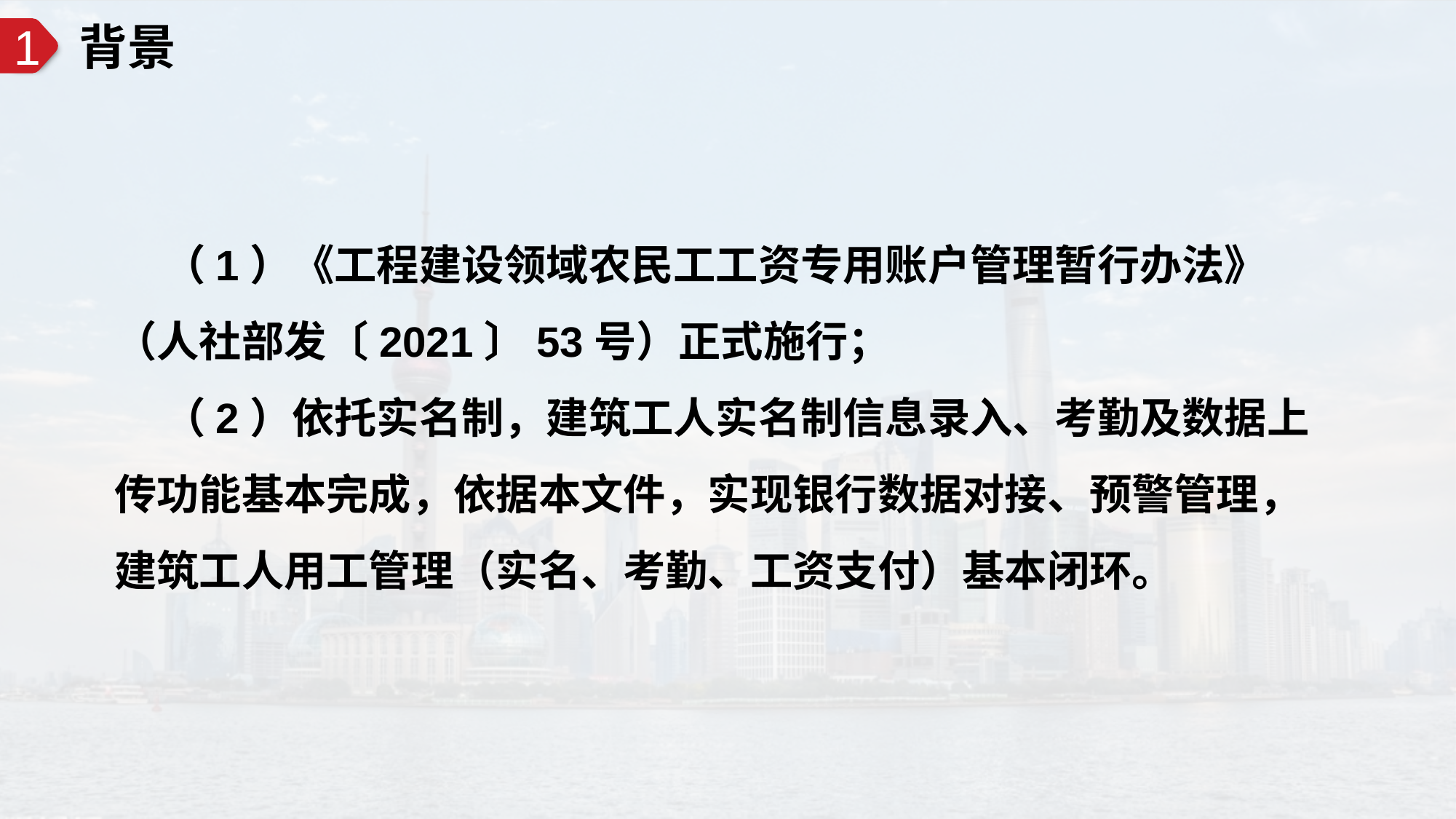

背景
1

    （1）《工程建设领域农民工工资专用账户管理暂行办法》（人社部发〔2021〕53号）正式施行；
    （2）依托实名制，建筑工人实名制信息录入、考勤及数据上传功能基本完成，依据本文件，实现银行数据对接、预警管理，建筑工人用工管理（实名、考勤、工资支付）基本闭环。